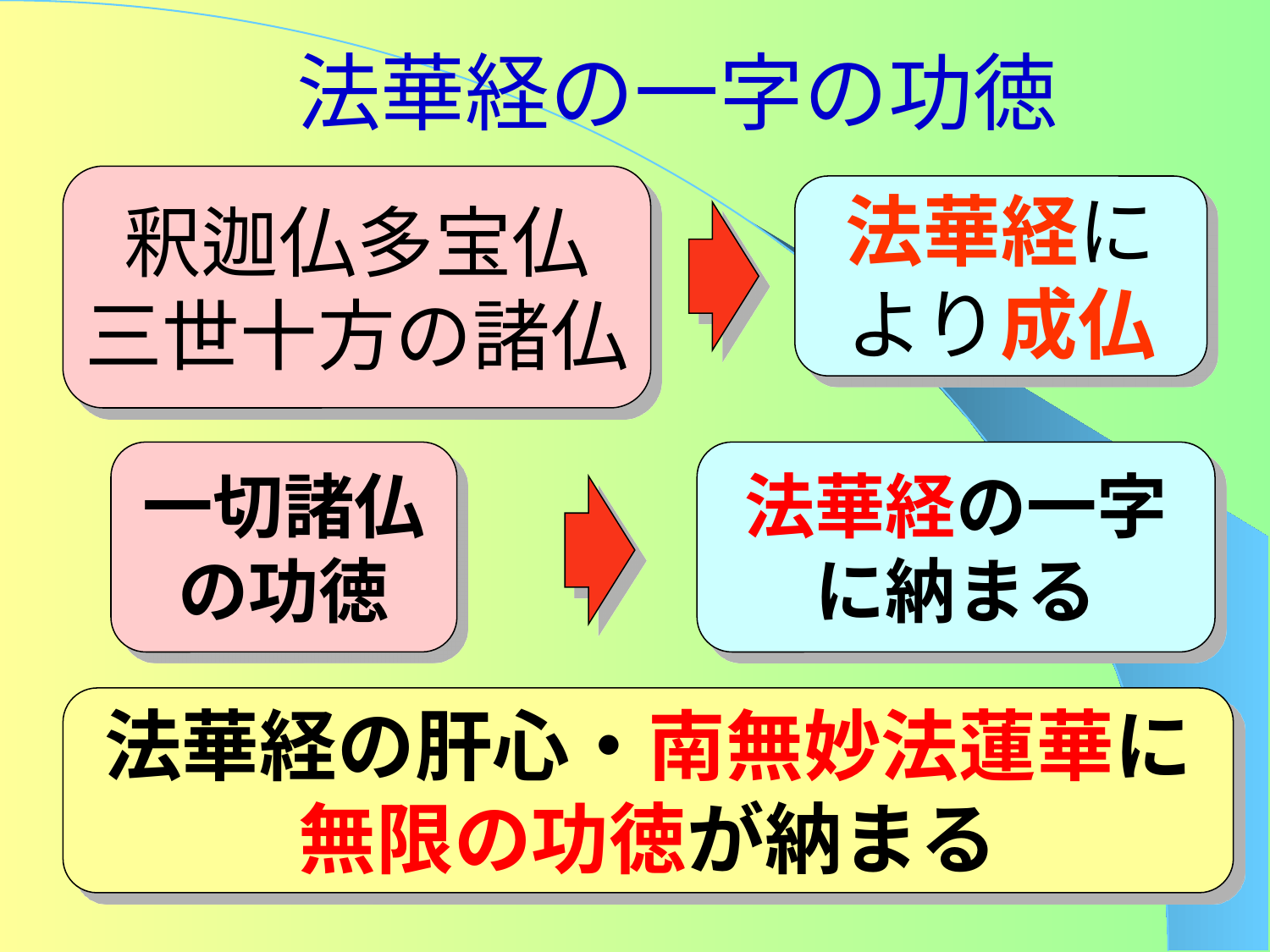

# 法華経の一字の功徳
釈迦仏多宝仏
三世十方の諸仏
法華経に
より成仏

一切諸仏
の功徳
法華経の一字
に納まる

法華経の肝心・南無妙法蓮華に
無限の功徳が納まる